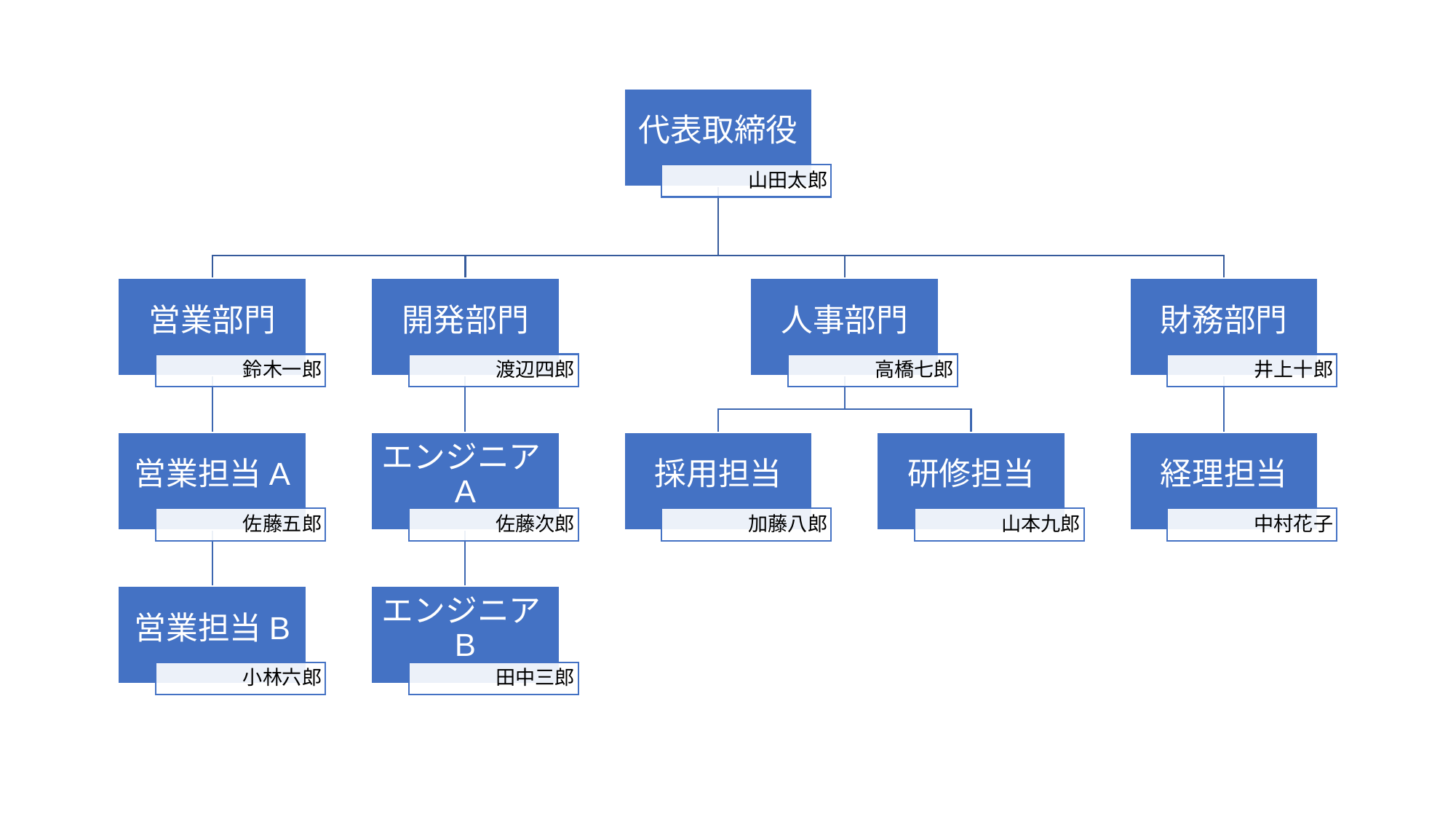

代表取締役
山田太郎
営業部門
鈴木一郎
営業担当A
佐藤五郎
営業担当B
小林六郎
開発部門
渡辺四郎
エンジニアA
佐藤次郎
エンジニアB
田中三郎
人事部門
高橋七郎
採用担当
加藤八郎
研修担当
山本九郎
財務部門
井上十郎
経理担当
中村花子